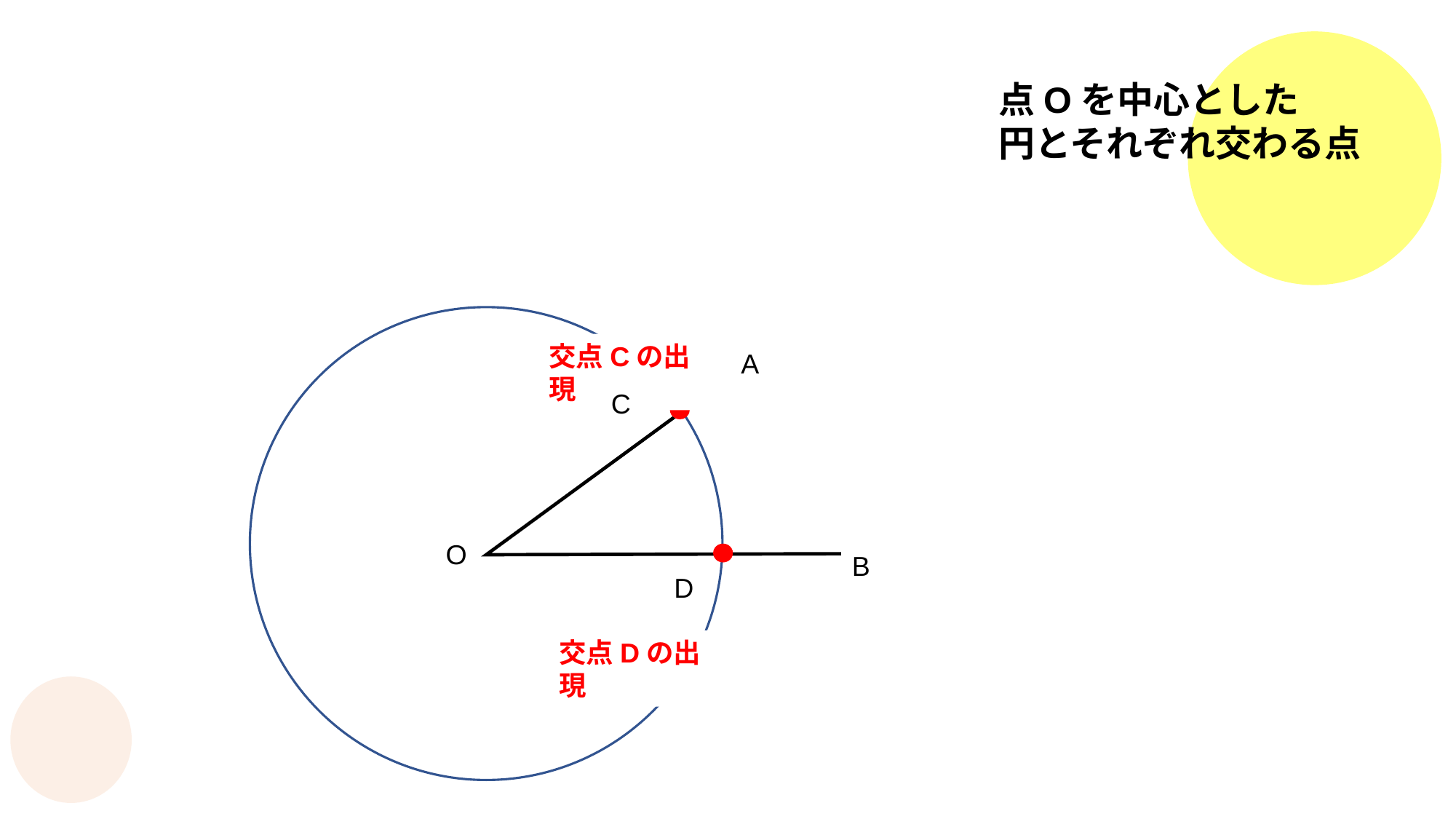

点Oを中心とした
円とそれぞれ交わる点

交点Cの出現

A

O
B
C

D
交点Dの出現